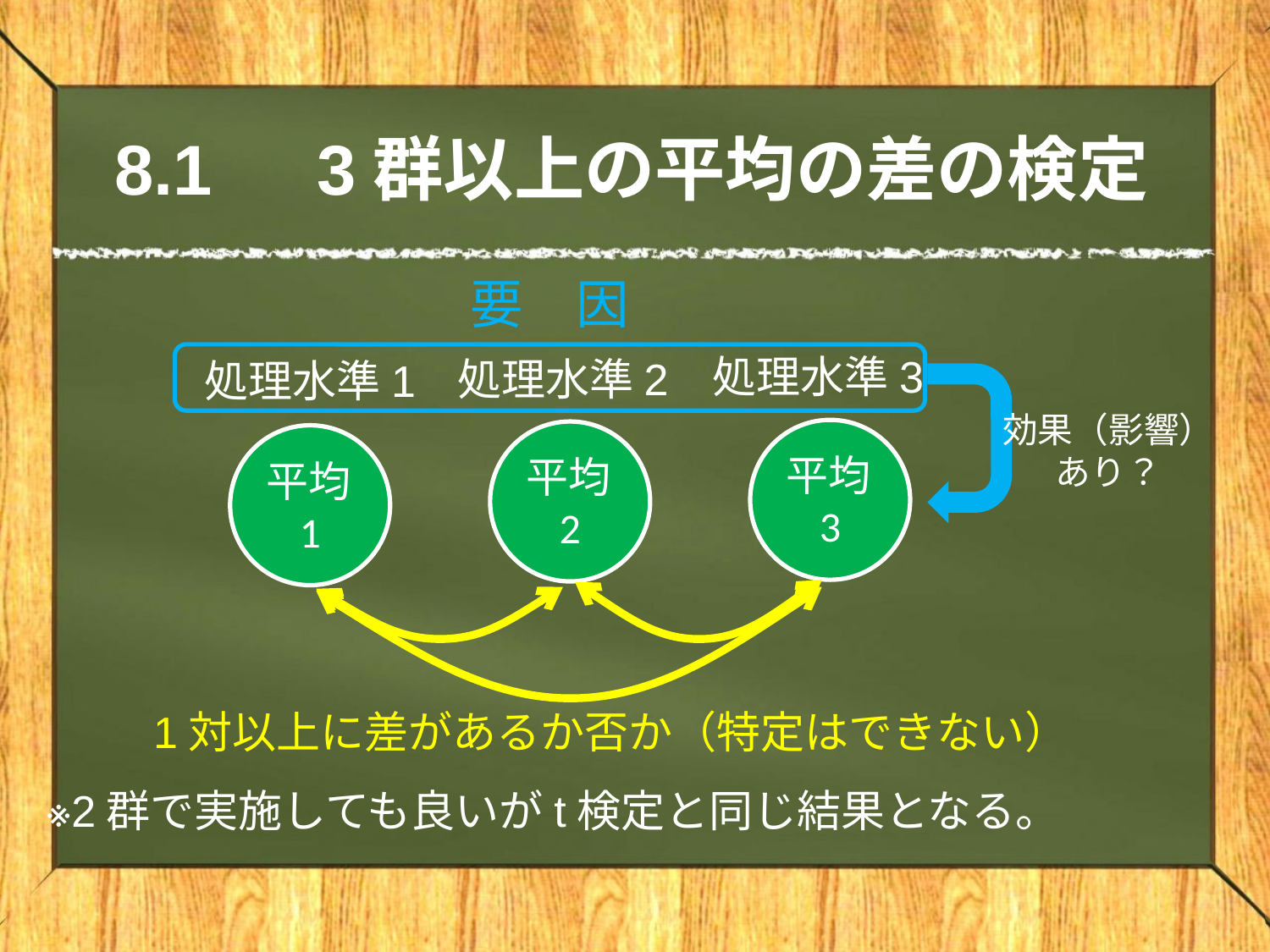

# 8.1　3群以上の平均の差の検定
要　因
処理水準3

処理水準2
処理水準1

効果（影響）
あり？
平均3
平均2
平均1

1対以上に差があるか否か（特定はできない）
※2群で実施しても良いがt検定と同じ結果となる。